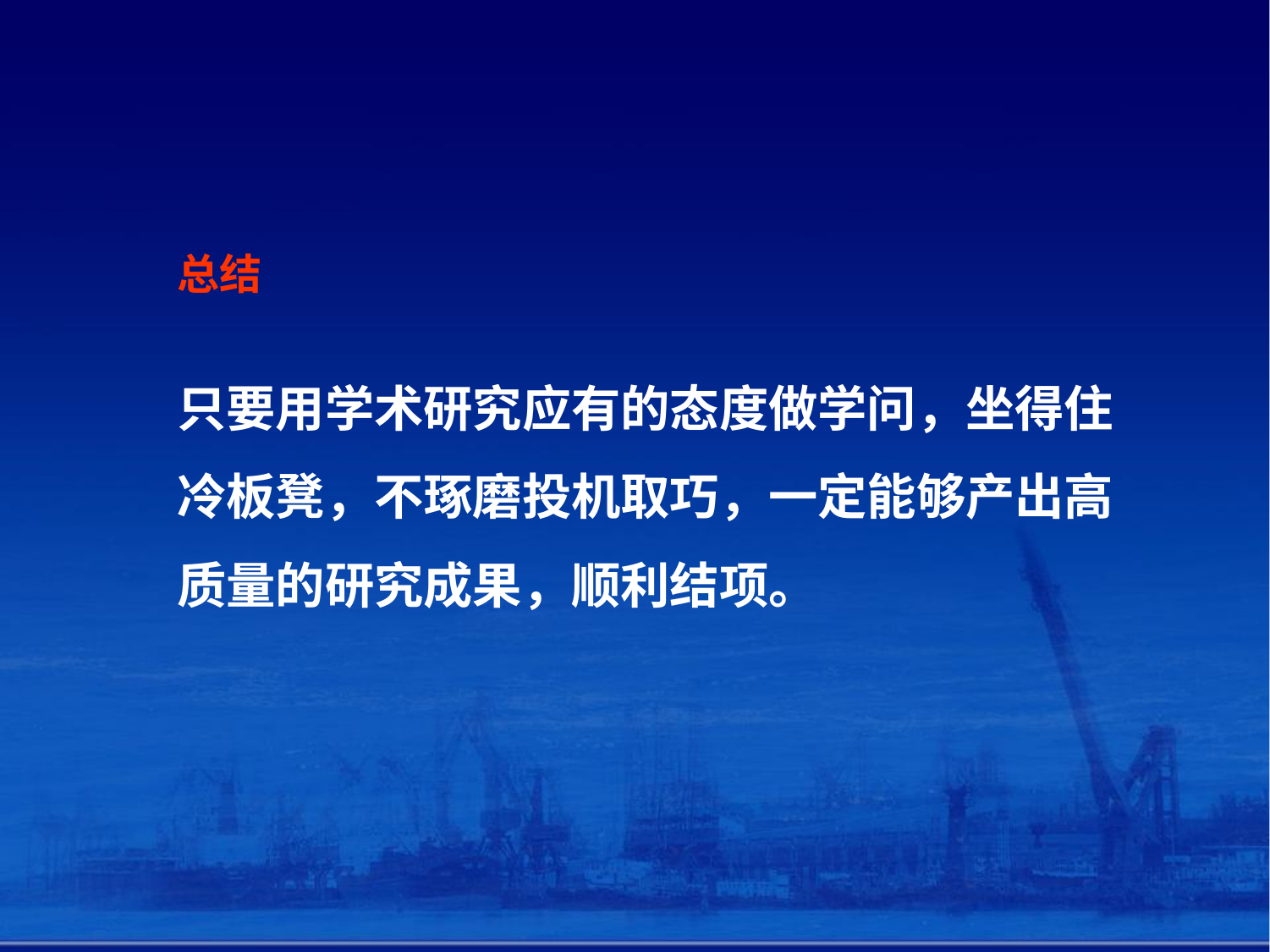

#
总结

只要用学术研究应有的态度做学问，坐得住冷板凳，不琢磨投机取巧，一定能够产出高质量的研究成果，顺利结项。